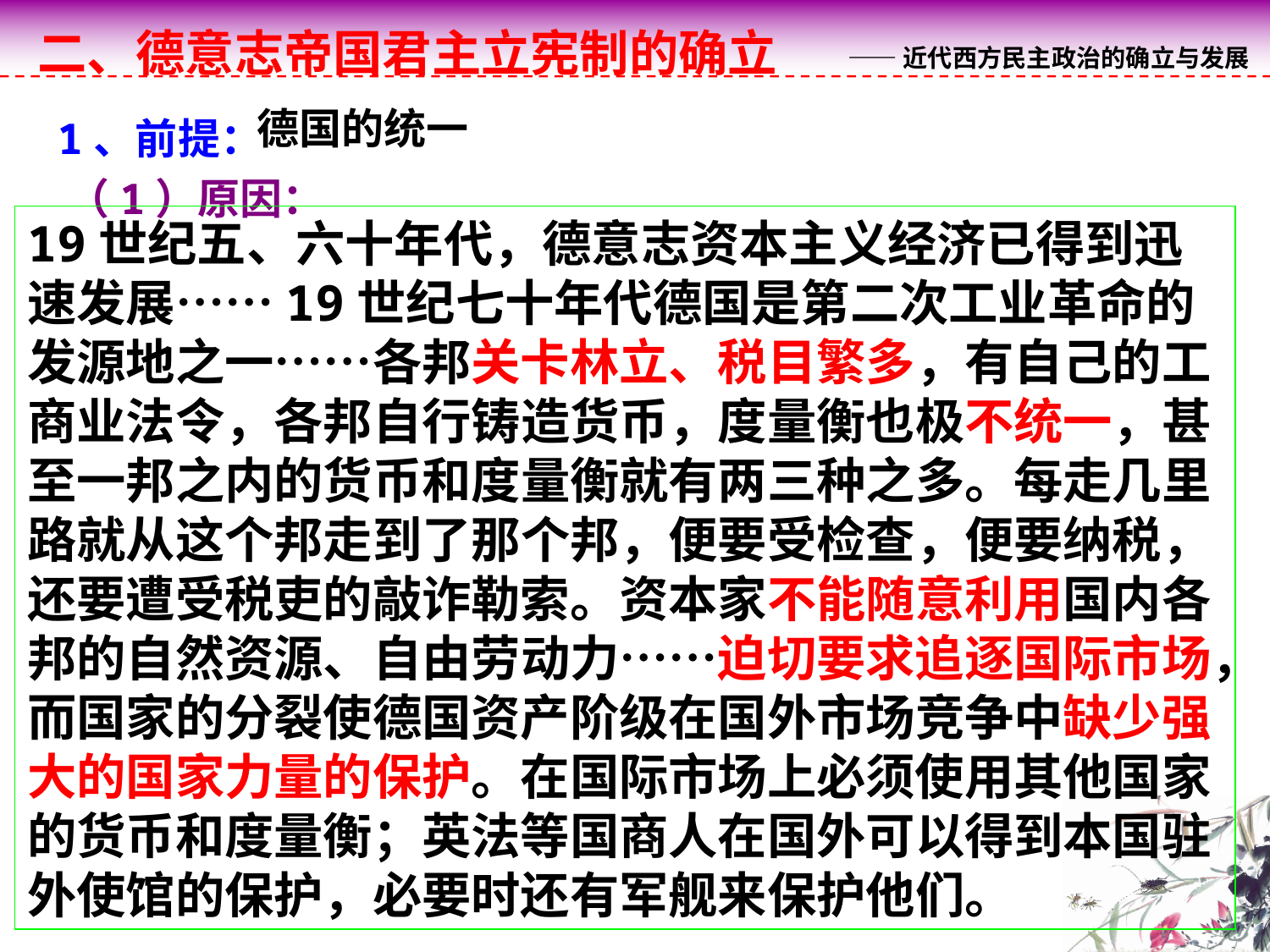

二、德意志帝国君主立宪制的确立
德国的统一
1、前提：
（1）原因：
19世纪五、六十年代，德意志资本主义经济已得到迅速发展……19世纪七十年代德国是第二次工业革命的发源地之一……各邦关卡林立、税目繁多，有自己的工商业法令，各邦自行铸造货币，度量衡也极不统一，甚至一邦之内的货币和度量衡就有两三种之多。每走几里路就从这个邦走到了那个邦，便要受检查，便要纳税，还要遭受税吏的敲诈勒索。资本家不能随意利用国内各邦的自然资源、自由劳动力……迫切要求追逐国际市场，而国家的分裂使德国资产阶级在国外市场竞争中缺少强大的国家力量的保护。在国际市场上必须使用其他国家的货币和度量衡；英法等国商人在国外可以得到本国驻外使馆的保护，必要时还有军舰来保护他们。